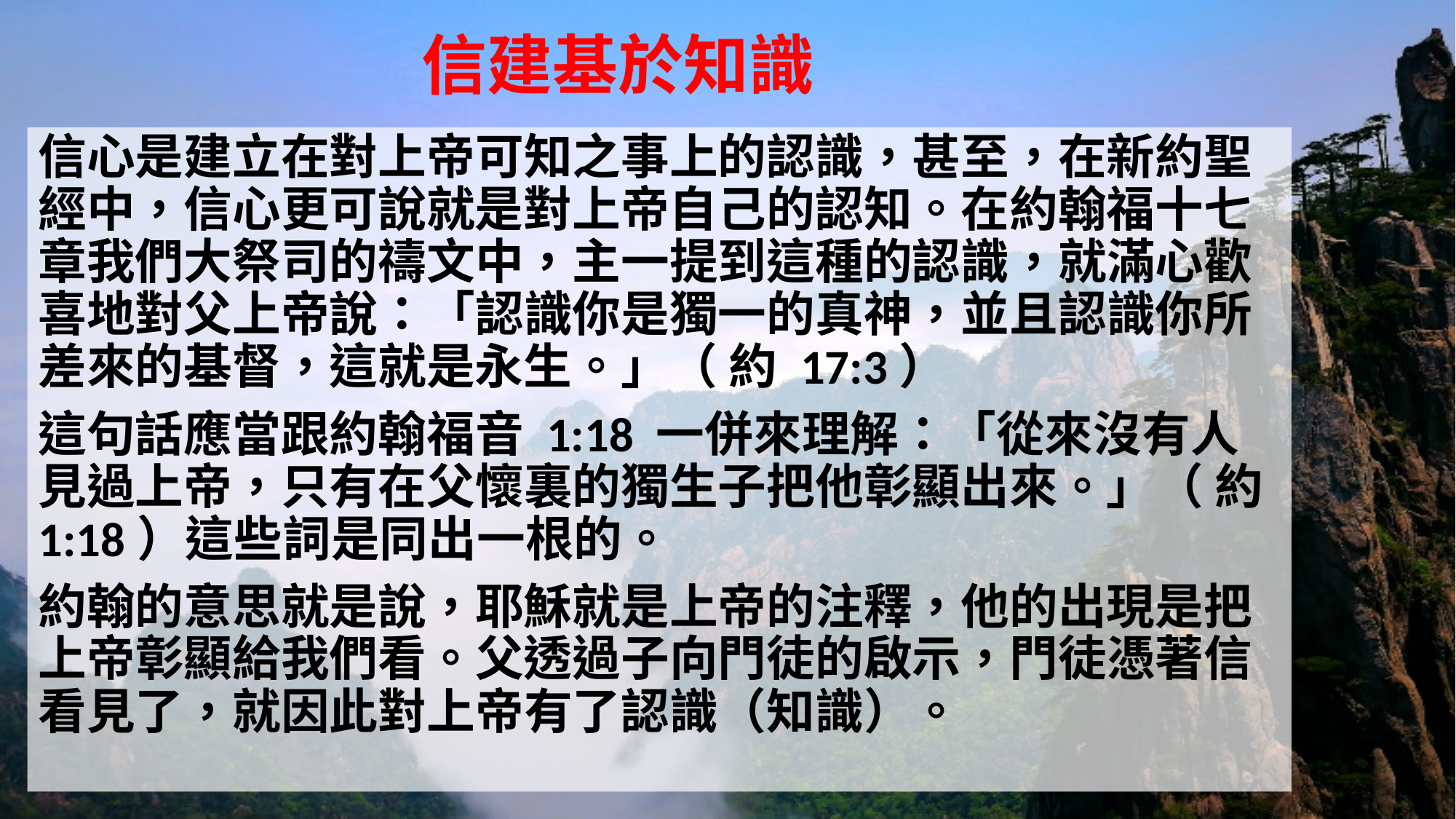

# 信建基於知識
信心是建立在對上帝可知之事上的認識，甚至，在新約聖經中，信心更可說就是對上帝自己的認知。在約翰福十七章我們大祭司的禱文中，主一提到這種的認識，就滿心歡喜地對父上帝說：「認識你是獨一的真神，並且認識你所差來的基督，這就是永生。」（ 約 17:3）
這句話應當跟約翰福音 1:18 一併來理解：「從來沒有人見過上帝，只有在父懷裏的獨生子把他彰顯出來。」（ 約 1:18）這些詞是同出一根的。
約翰的意思就是說，耶穌就是上帝的注釋，他的出現是把上帝彰顯給我們看。父透過子向門徒的啟示，門徒憑著信看見了，就因此對上帝有了認識（知識）。